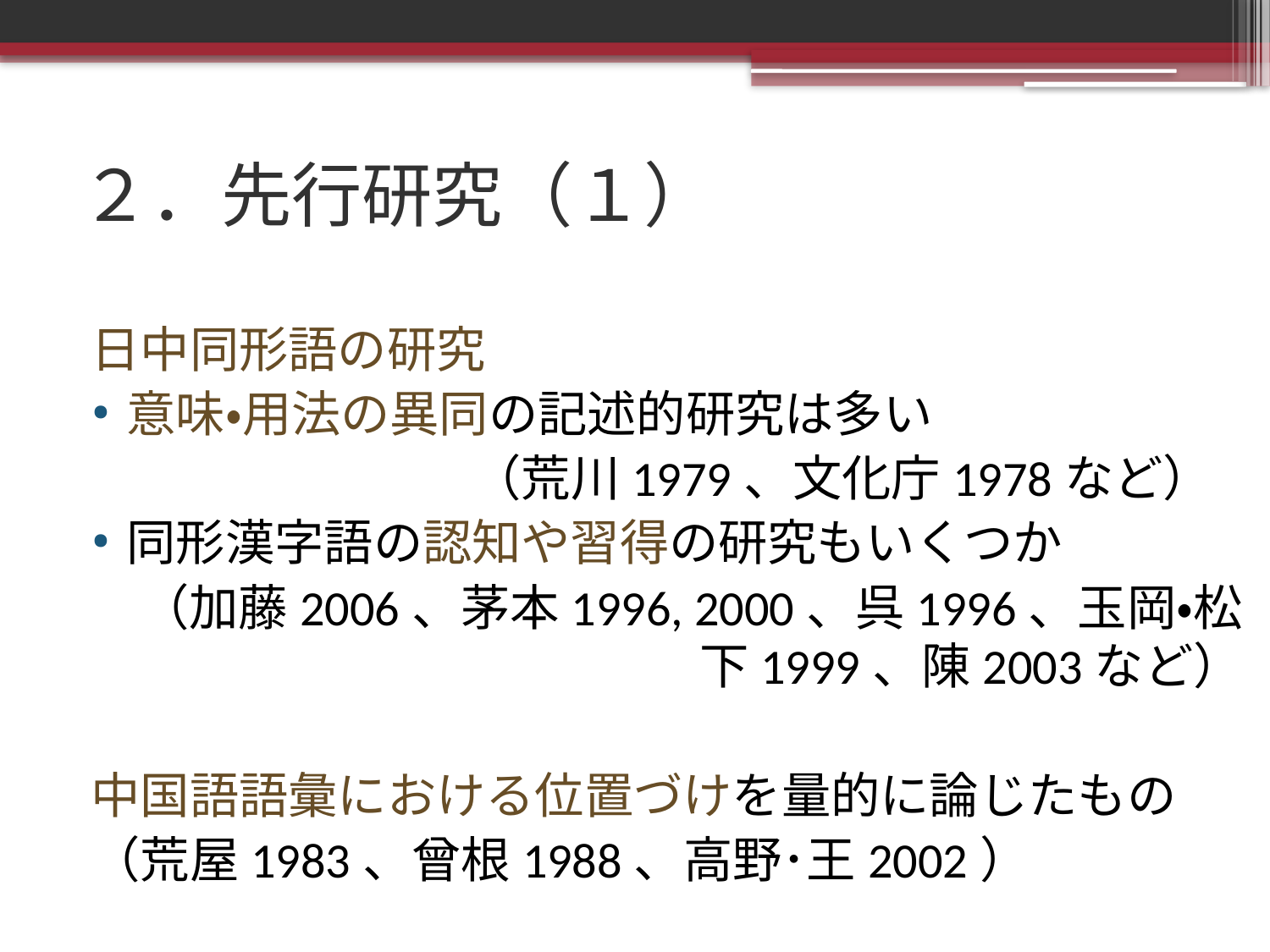

# ２．先行研究（１）
日中同形語の研究
意味・用法の異同の記述的研究は多い
			（荒川1979、文化庁1978など）
同形漢字語の認知や習得の研究もいくつか
（加藤2006、茅本1996, 2000、呉1996、玉岡・松下1999、陳2003など）

中国語語彙における位置づけを量的に論じたもの
（荒屋1983、曾根1988、高野･王2002）